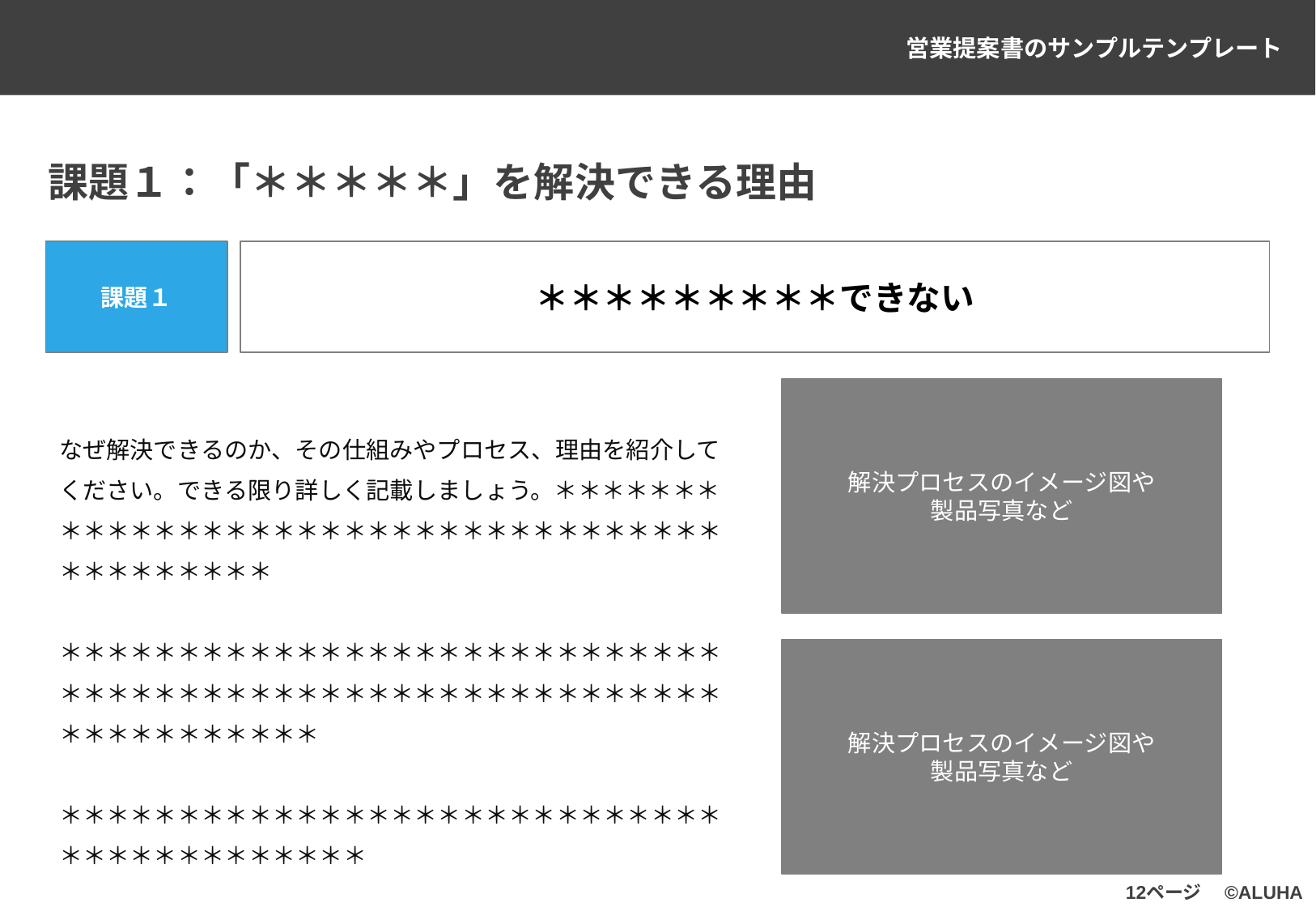

# 課題１：「＊＊＊＊＊」を解決できる理由
課題１
＊＊＊＊＊＊＊＊＊できない
解決プロセスのイメージ図や
製品写真など
なぜ解決できるのか、その仕組みやプロセス、理由を紹介してください。できる限り詳しく記載しましょう。＊＊＊＊＊＊＊＊＊＊＊＊＊＊＊＊＊＊＊＊＊＊＊＊＊＊＊＊＊＊＊＊＊＊＊＊＊＊＊＊＊＊＊＊

＊＊＊＊＊＊＊＊＊＊＊＊＊＊＊＊＊＊＊＊＊＊＊＊＊＊＊＊＊＊＊＊＊＊＊＊＊＊＊＊＊＊＊＊＊＊＊＊＊＊＊＊＊＊＊＊＊＊＊＊＊＊＊＊＊＊＊

＊＊＊＊＊＊＊＊＊＊＊＊＊＊＊＊＊＊＊＊＊＊＊＊＊＊＊＊＊＊＊＊＊＊＊＊＊＊＊＊＊
解決プロセスのイメージ図や
製品写真など